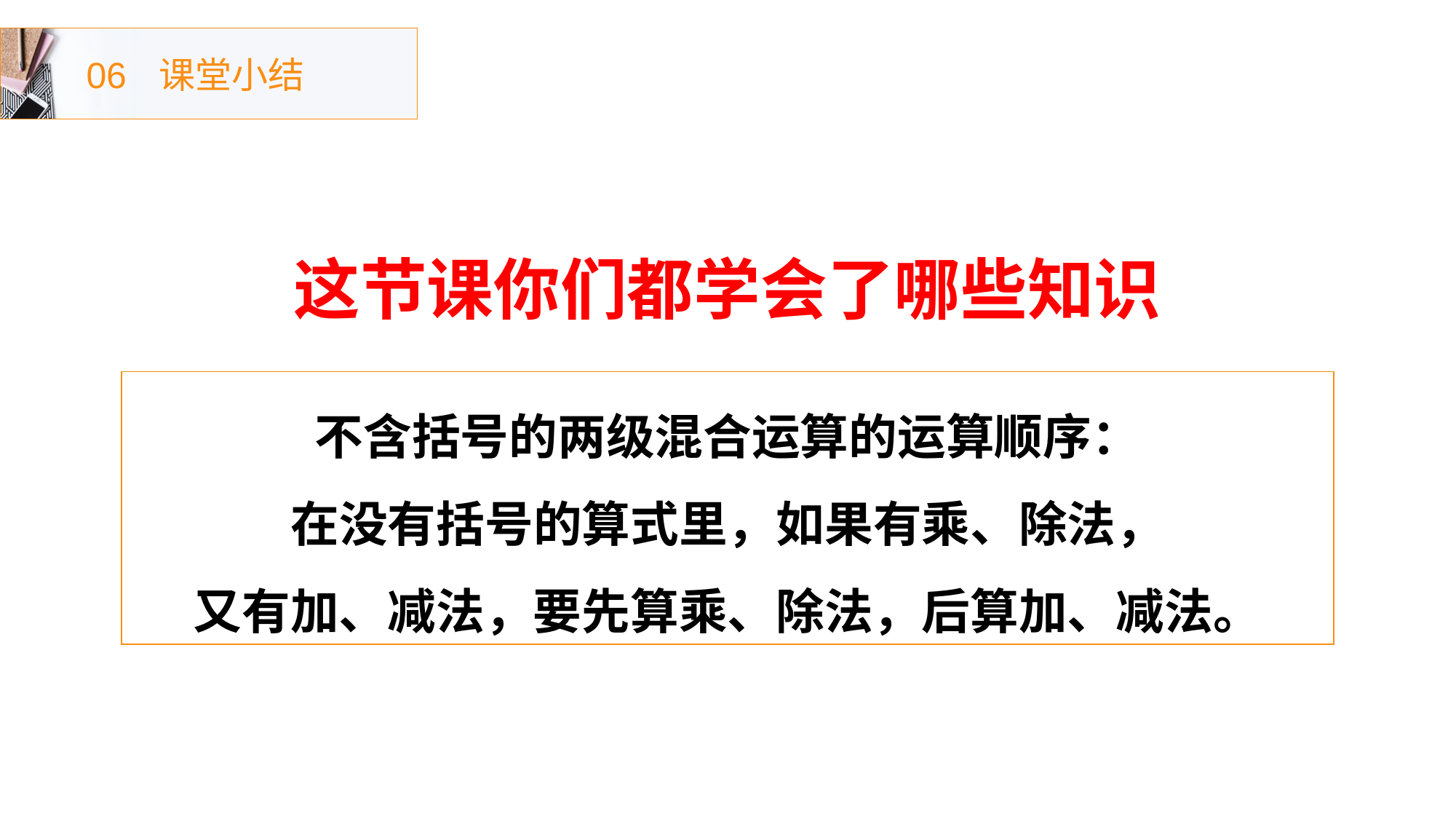

06
课堂小结
这节课你们都学会了哪些知识
不含括号的两级混合运算的运算顺序：
在没有括号的算式里，如果有乘、除法，
又有加、减法，要先算乘、除法，后算加、减法。